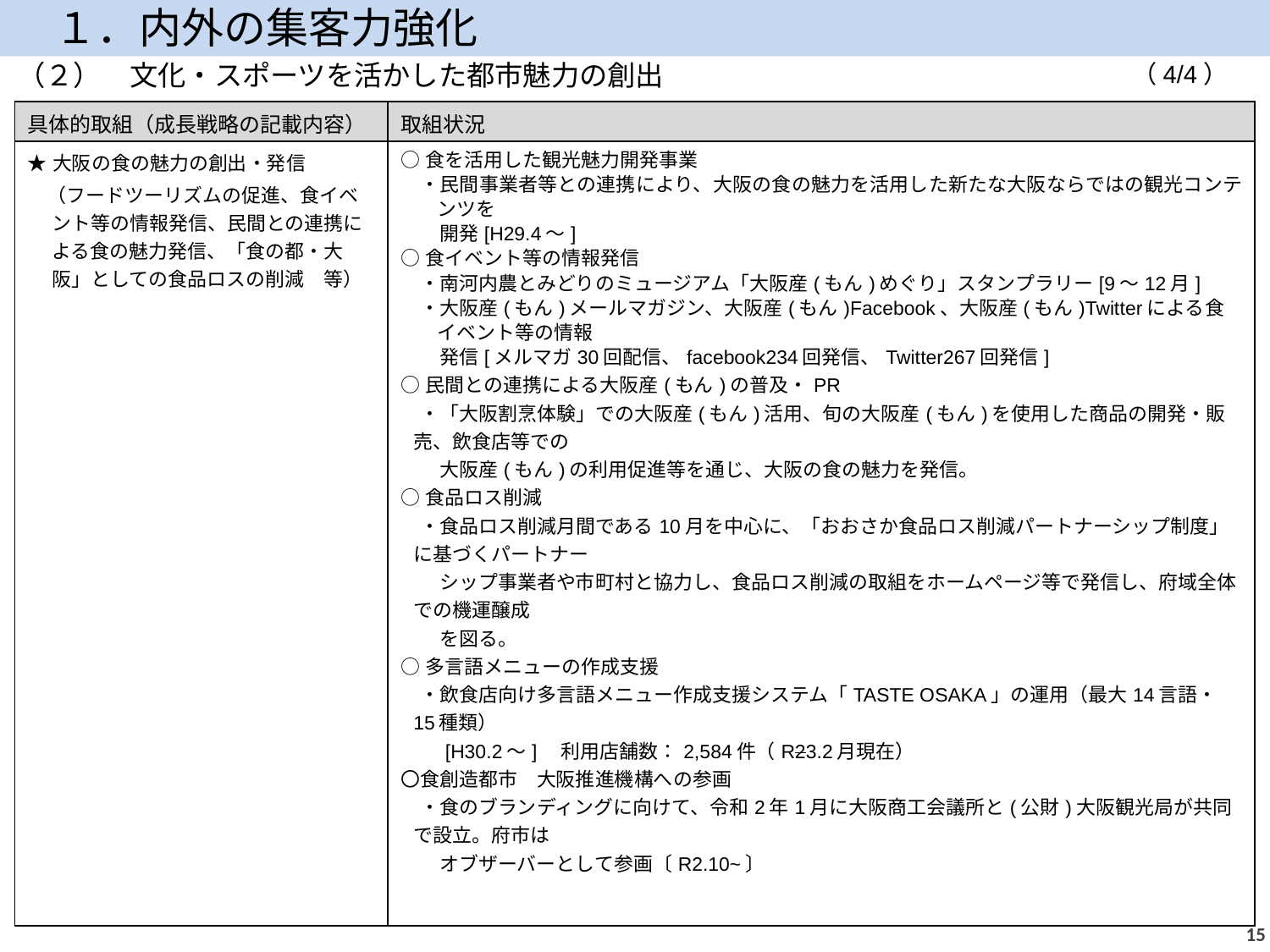

１．内外の集客力強化
（２）　文化・スポーツを活かした都市魅力の創出
（4/4）
| 具体的取組（成長戦略の記載内容） | 取組状況 |
| --- | --- |
| ★大阪の食の魅力の創出・発信 　（フードツーリズムの促進、食イベント等の情報発信、民間との連携による食の魅力発信、「食の都・大阪」としての食品ロスの削減　等） | ○食を活用した観光魅力開発事業 　・民間事業者等との連携により、大阪の食の魅力を活用した新たな大阪ならではの観光コンテンツを 　　開発[H29.4～] ○食イベント等の情報発信 　・南河内農とみどりのミュージアム「大阪産(もん)めぐり」スタンプラリー[9～12月] 　・大阪産(もん)メールマガジン、大阪産(もん)Facebook、大阪産(もん)Twitterによる食イベント等の情報 　　発信[メルマガ30回配信、facebook234回発信、Twitter267回発信] ○民間との連携による大阪産(もん)の普及・PR 　・「大阪割烹体験」での大阪産(もん)活用、旬の大阪産(もん)を使用した商品の開発・販売、飲食店等での 　　大阪産(もん)の利用促進等を通じ、大阪の食の魅力を発信。 ○食品ロス削減 　・食品ロス削減月間である10月を中心に、「おおさか食品ロス削減パートナーシップ制度」に基づくパートナー 　　シップ事業者や市町村と協力し、食品ロス削減の取組をホームページ等で発信し、府域全体での機運醸成 　　を図る。 ○多言語メニューの作成支援 　・飲食店向け多言語メニュー作成支援システム「TASTE OSAKA」の運用（最大14言語・15種類） 　　[H30.2～]　利用店舗数：2,584件（R23.2月現在） 〇食創造都市　大阪推進機構への参画 　・食のブランディングに向けて、令和2年1月に大阪商工会議所と(公財)大阪観光局が共同で設立。府市は 　　オブザーバーとして参画〔R2.10~〕 |

15